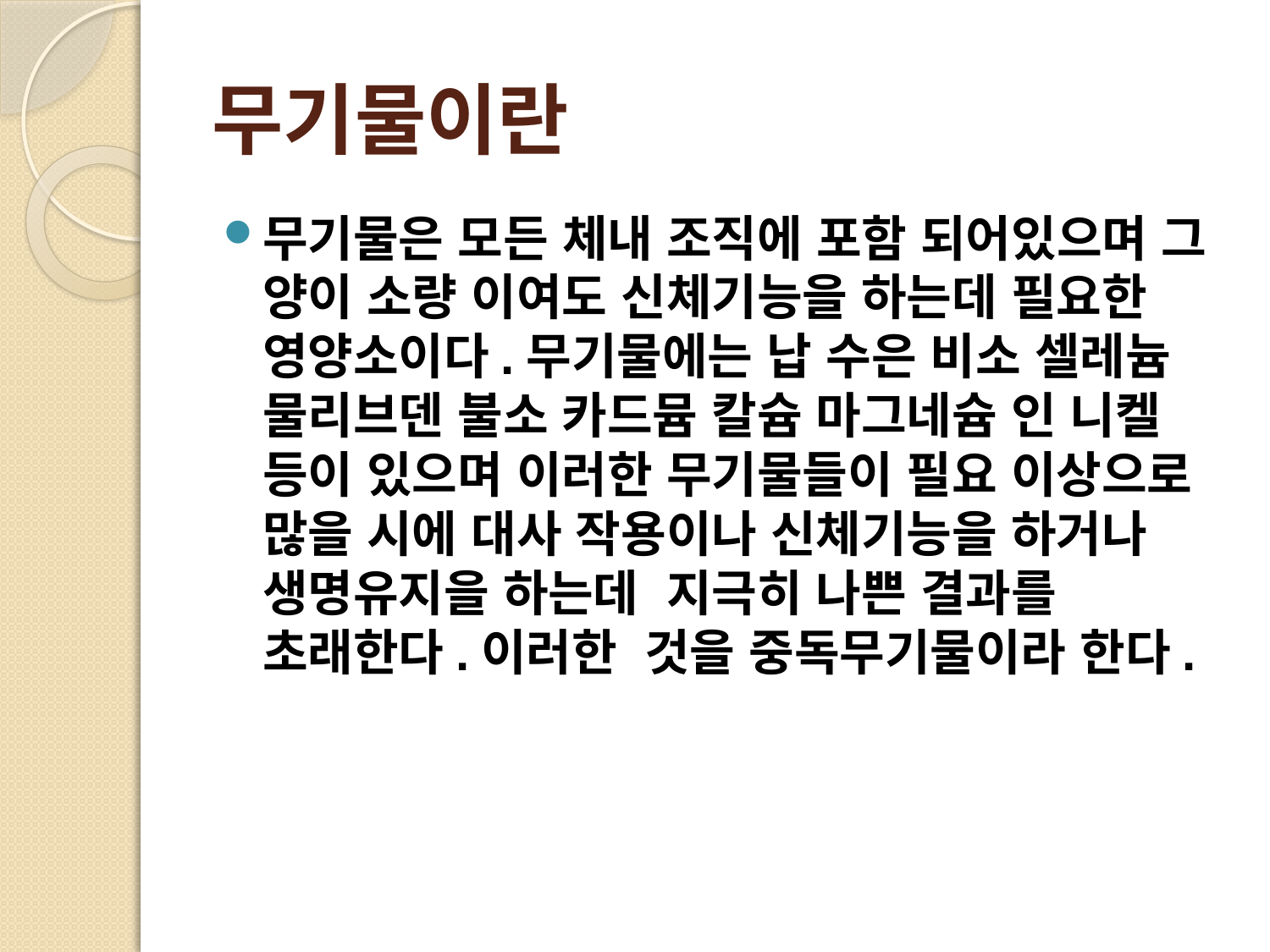

# 무기물이란
무기물은 모든 체내 조직에 포함 되어있으며 그 양이 소량 이여도 신체기능을 하는데 필요한 영양소이다.무기물에는 납 수은 비소 셀레늄 물리브덴 불소 카드뮴 칼슘 마그네슘 인 니켈 등이 있으며 이러한 무기물들이 필요 이상으로 많을 시에 대사 작용이나 신체기능을 하거나 생명유지을 하는데  지극히 나쁜 결과를 초래한다.이러한  것을 중독무기물이라 한다.